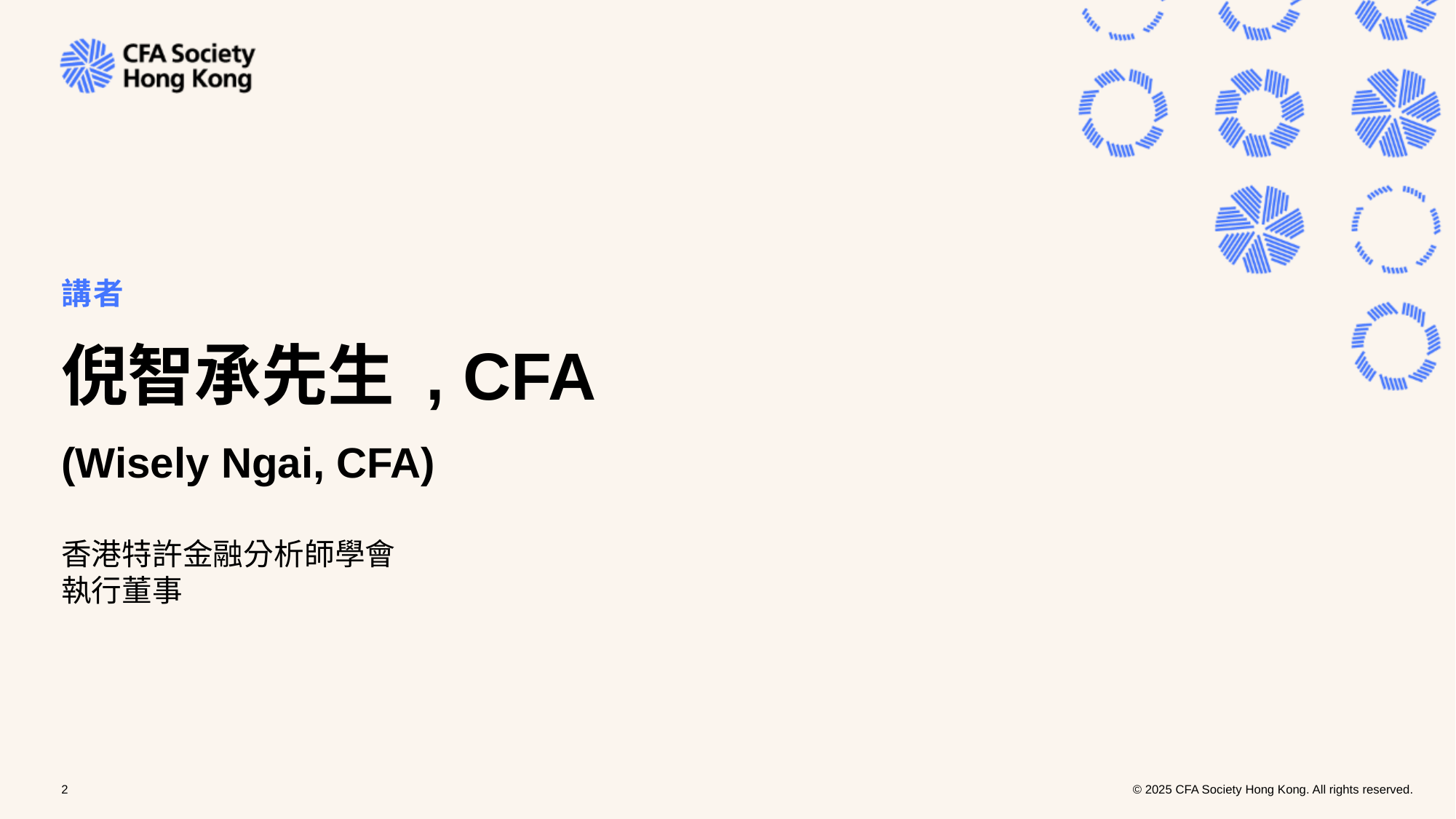

# 講者
倪智承先生 , CFA
(Wisely Ngai, CFA)
香港特許金融分析師學會
執行董事
2
© 2025 CFA Society Hong Kong. All rights reserved.